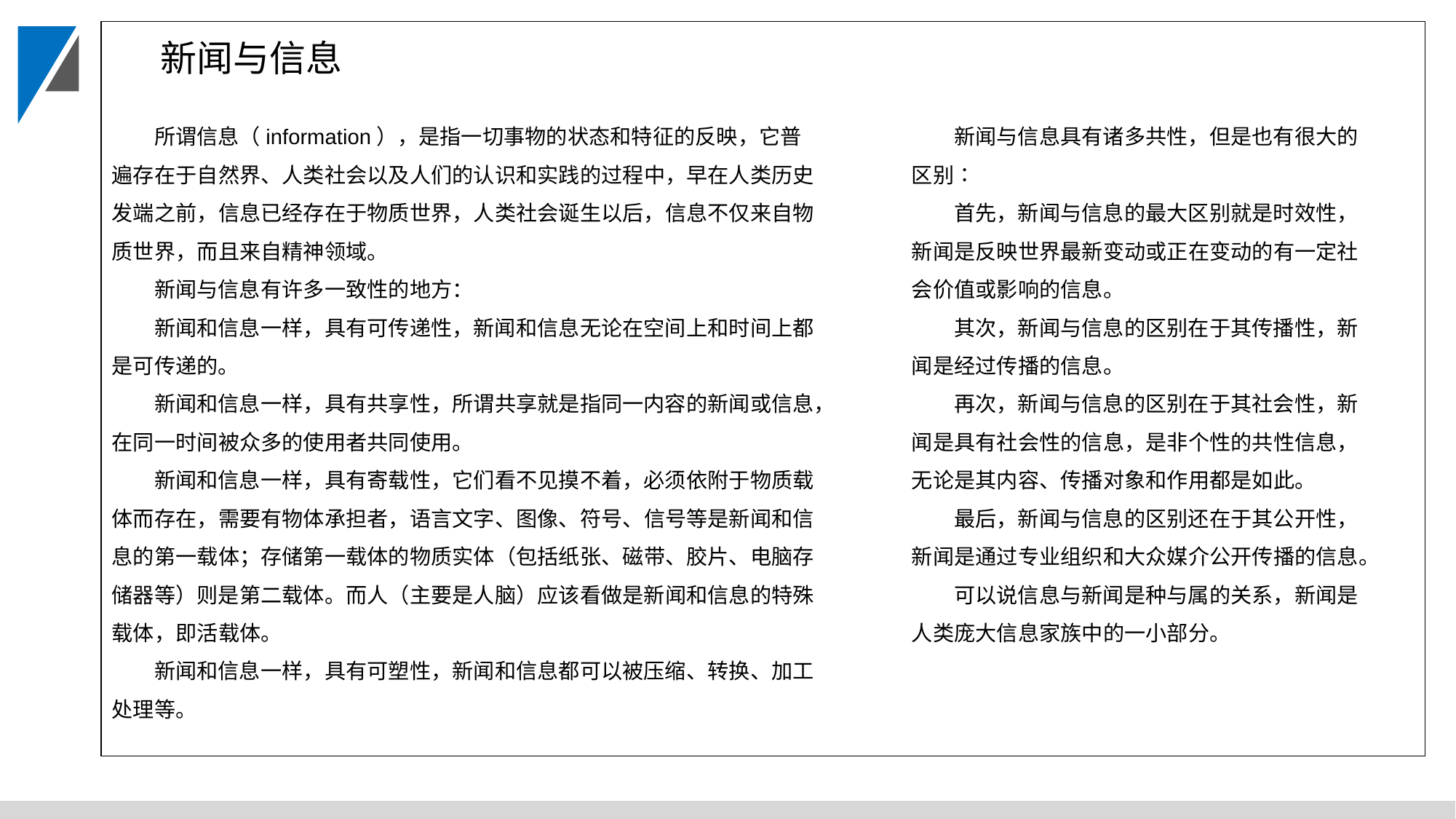

新闻与信息
所谓信息（information），是指一切事物的状态和特征的反映，它普遍存在于自然界、人类社会以及人们的认识和实践的过程中，早在人类历史发端之前，信息已经存在于物质世界，人类社会诞生以后，信息不仅来自物质世界，而且来自精神领域。
新闻与信息有许多一致性的地方：
新闻和信息一样，具有可传递性，新闻和信息无论在空间上和时间上都是可传递的。
新闻和信息一样，具有共享性，所谓共享就是指同一内容的新闻或信息，在同一时间被众多的使用者共同使用。
新闻和信息一样，具有寄载性，它们看不见摸不着，必须依附于物质载体而存在，需要有物体承担者，语言文字、图像、符号、信号等是新闻和信息的第一载体；存储第一载体的物质实体（包括纸张、磁带、胶片、电脑存储器等）则是第二载体。而人（主要是人脑）应该看做是新闻和信息的特殊载体，即活载体。
新闻和信息一样，具有可塑性，新闻和信息都可以被压缩、转换、加工处理等。
新闻与信息具有诸多共性，但是也有很大的区别∶
首先，新闻与信息的最大区别就是时效性，新闻是反映世界最新变动或正在变动的有一定社会价值或影响的信息。
其次，新闻与信息的区别在于其传播性，新闻是经过传播的信息。
再次，新闻与信息的区别在于其社会性，新闻是具有社会性的信息，是非个性的共性信息，无论是其内容、传播对象和作用都是如此。
最后，新闻与信息的区别还在于其公开性，新闻是通过专业组织和大众媒介公开传播的信息。
可以说信息与新闻是种与属的关系，新闻是人类庞大信息家族中的一小部分。